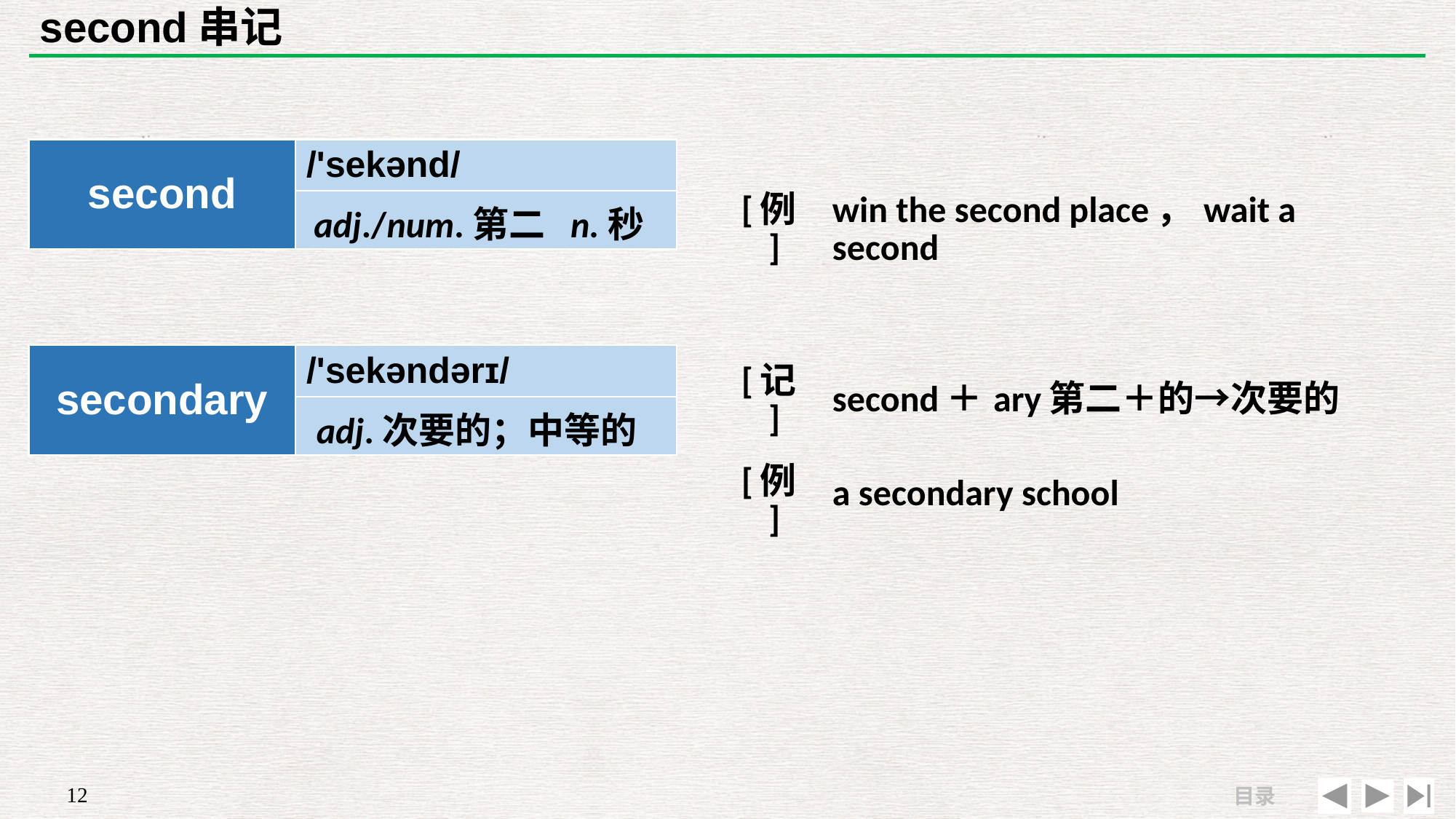

# second串记

|  |  |
| --- | --- |
| [例] | win the second place，wait a second |
| second | /'sekənd/ |
| --- | --- |
|  |  |
adj./num.第二  n.秒
| secondary | /'sekəndərɪ/ |
| --- | --- |
|  |  |
| [记] | second＋ary第二＋的→次要的 |
| --- | --- |
| [例] | a secondary school |
adj.次要的；中等的